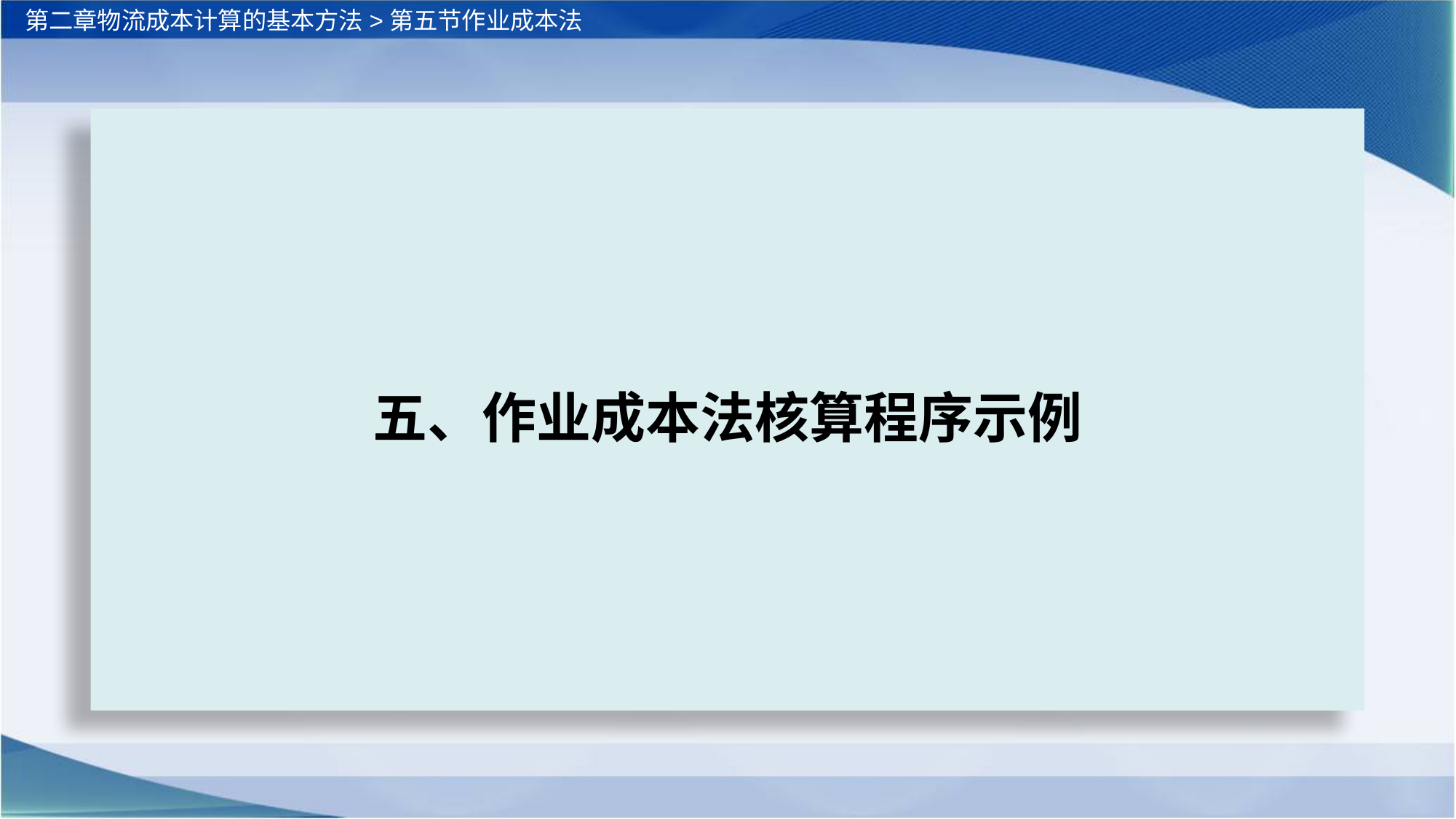

第二章物流成本计算的基本方法>第五节作业成本法
五、作业成本法核算程序示例